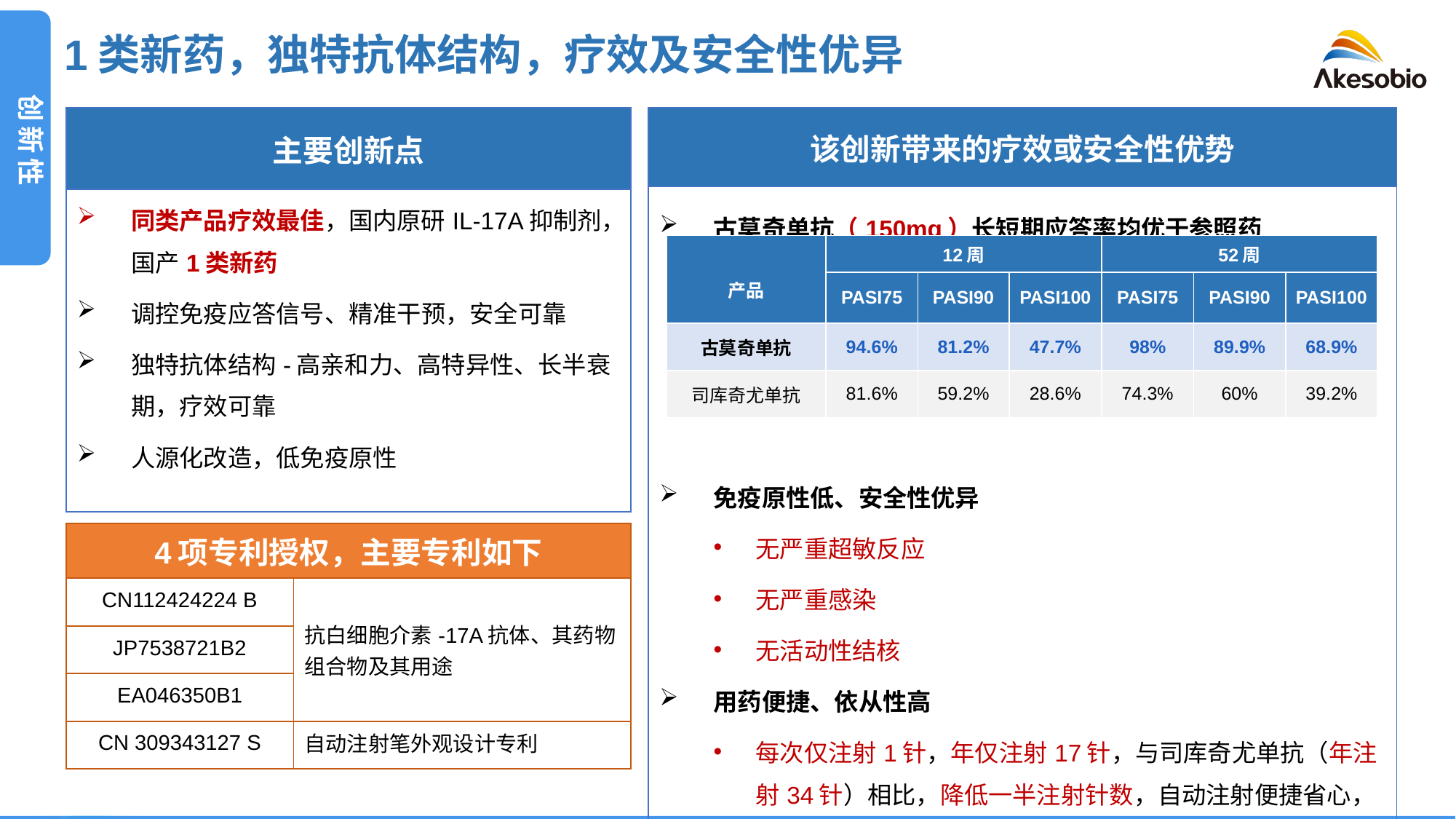

1类新药，独特抗体结构，疗效及安全性优异
创新性
| 主要创新点 |
| --- |
| 同类产品疗效最佳，国内原研IL-17A抑制剂，国产1类新药 调控免疫应答信号、精准干预，安全可靠 独特抗体结构-高亲和力、高特异性、长半衰期，疗效可靠 人源化改造，低免疫原性 |
| 该创新带来的疗效或安全性优势 |
| --- |
| 古莫奇单抗（150mg）长短期应答率均优于参照药（300mg） 免疫原性低、安全性优异 无严重超敏反应 无严重感染 无活动性结核 用药便捷、依从性高 每次仅注射1针，年仅注射17针，与司库奇尤单抗（年注射34针）相比，降低一半注射针数，自动注射便捷省心，长期稳定提升依从性 |
| 产品 | 12周 |  |  | 52周 |  |  |
| --- | --- | --- | --- | --- | --- | --- |
|  | PASI75 | PASI90 | PASI100 | PASI75 | PASI90 | PASI100 |
| 古莫奇单抗 | 94.6% | 81.2% | 47.7% | 98% | 89.9% | 68.9% |
| 司库奇尤单抗 | 81.6% | 59.2% | 28.6% | 74.3% | 60% | 39.2% |
| 4项专利授权，主要专利如下 |  |
| --- | --- |
| CN112424224 B | 抗白细胞介素-17A抗体、其药物组合物及其用途 |
| JP7538721B2 |  |
| EA046350B1 |  |
| CN 309343127 S | 自动注射笔外观设计专利 |